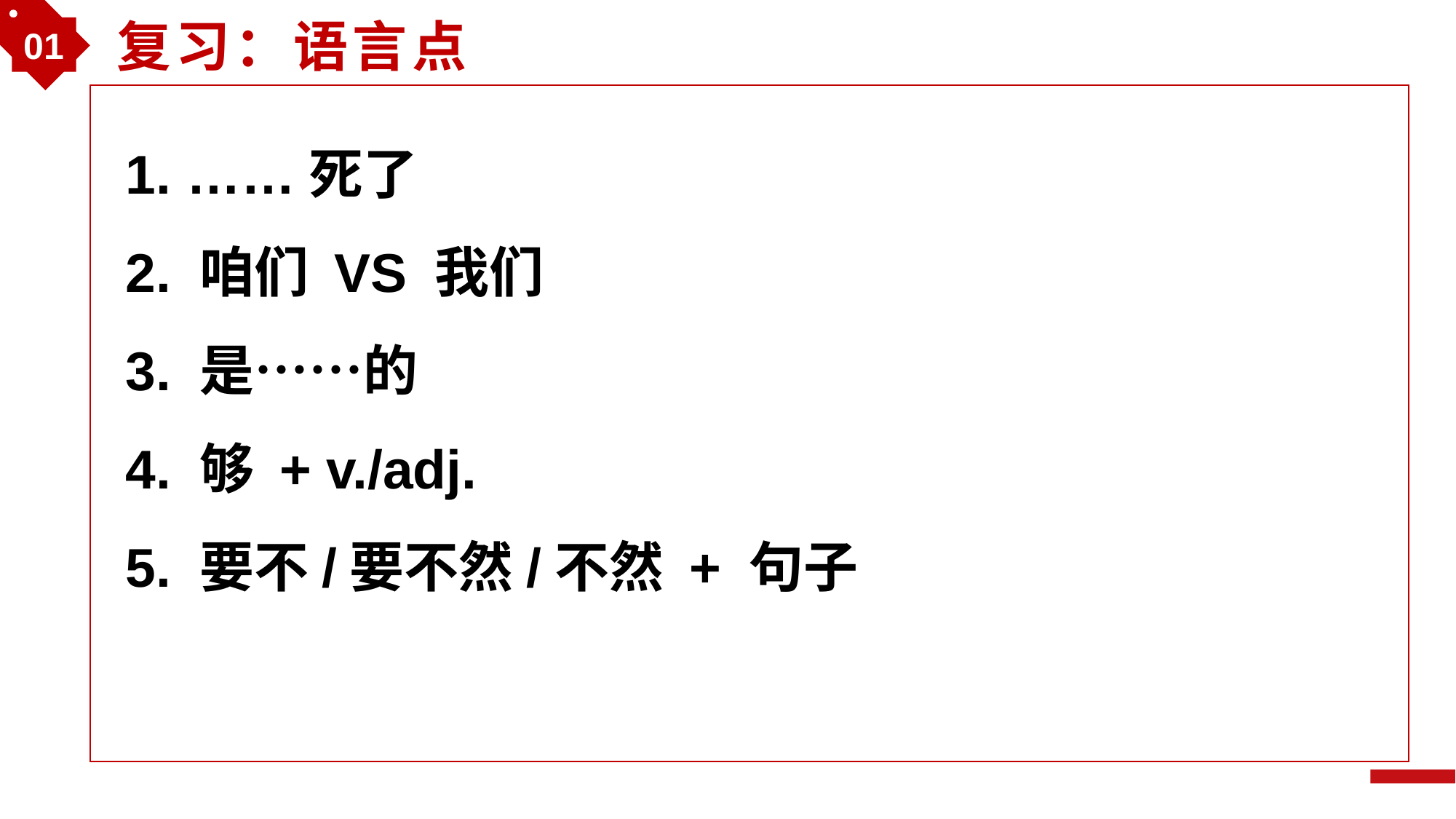

01
复习：语言点

1. ……死了
2. 咱们 VS 我们
3. 是……的
4. 够 + v./adj.
5. 要不/要不然/不然 + 句子